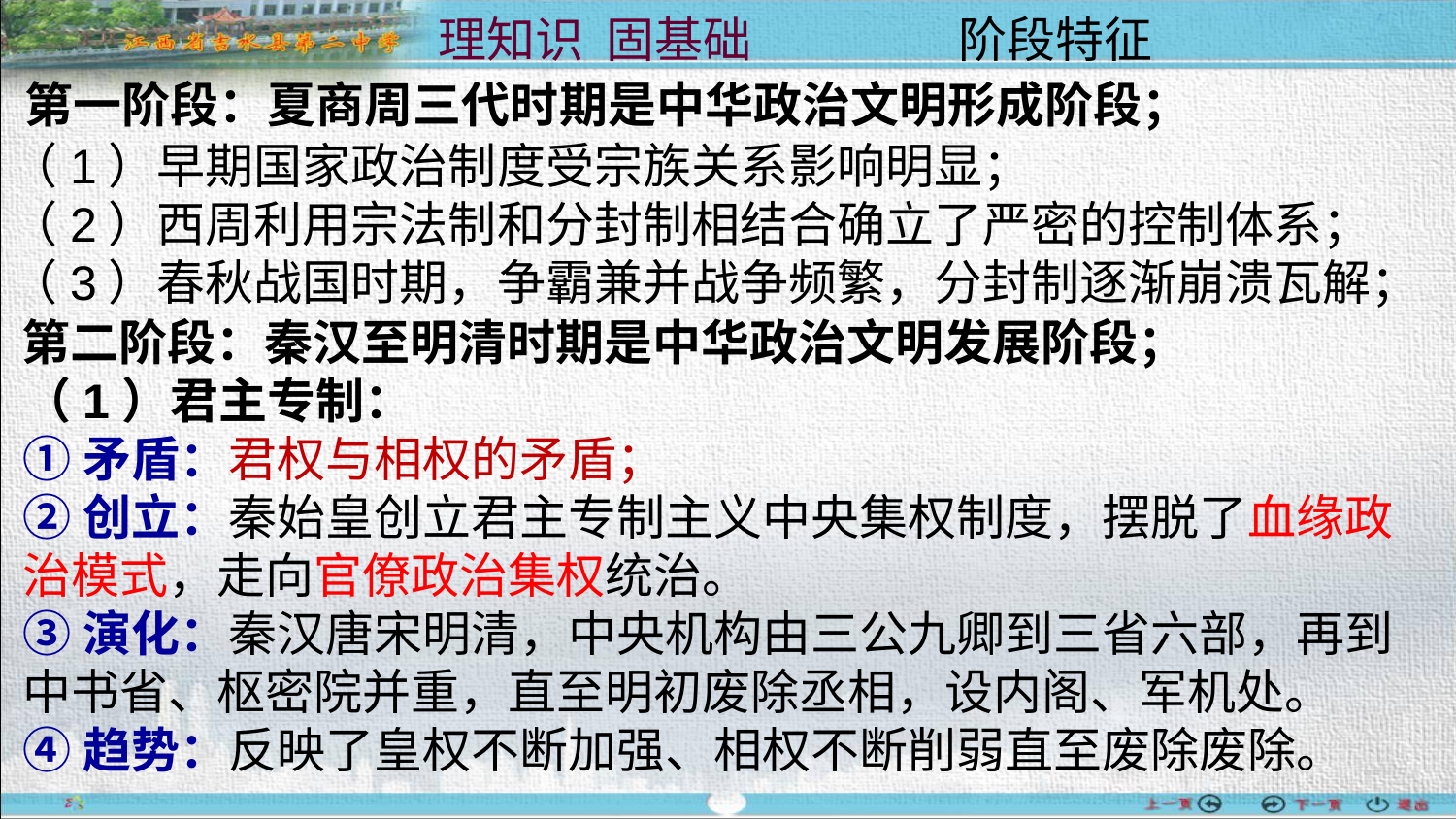

理知识  固基础                   阶段特征
第一阶段：夏商周三代时期是中华政治文明形成阶段；
（1）早期国家政治制度受宗族关系影响明显；
（2）西周利用宗法制和分封制相结合确立了严密的控制体系；
（3）春秋战国时期，争霸兼并战争频繁，分封制逐渐崩溃瓦解；
第二阶段：秦汉至明清时期是中华政治文明发展阶段；
（1）君主专制：
①矛盾：君权与相权的矛盾；
②创立：秦始皇创立君主专制主义中央集权制度，摆脱了血缘政治模式，走向官僚政治集权统治。
③演化：秦汉唐宋明清，中央机构由三公九卿到三省六部，再到中书省、枢密院并重，直至明初废除丞相，设内阁、军机处。
④趋势：反映了皇权不断加强、相权不断削弱直至废除废除。